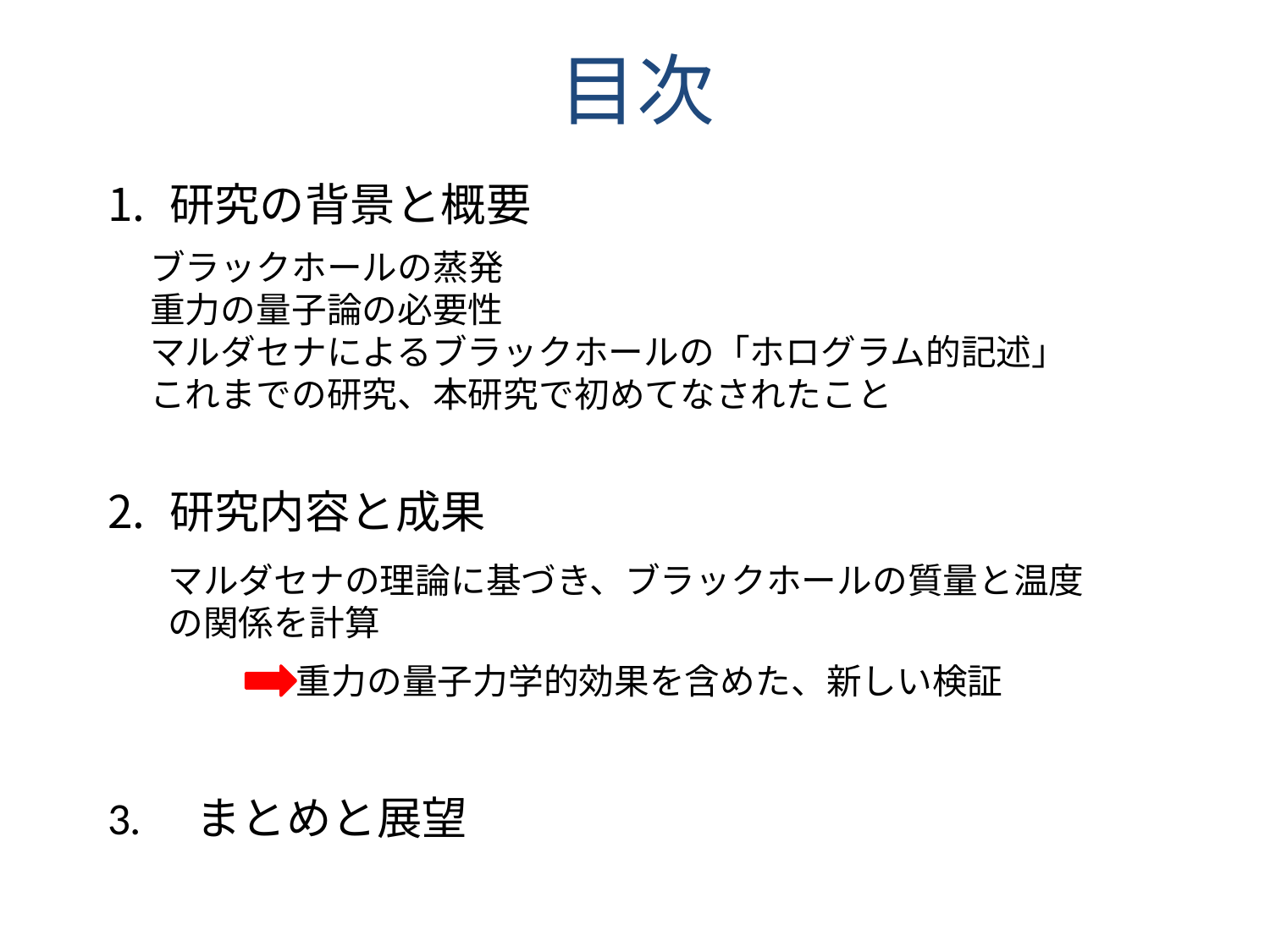

# 目次
研究の背景と概要

研究内容と成果

3.　まとめと展望

ブラックホールの蒸発
重力の量子論の必要性
マルダセナによるブラックホールの「ホログラム的記述」
これまでの研究、本研究で初めてなされたこと
マルダセナの理論に基づき、ブラックホールの質量と温度
の関係を計算
重力の量子力学的効果を含めた、新しい検証